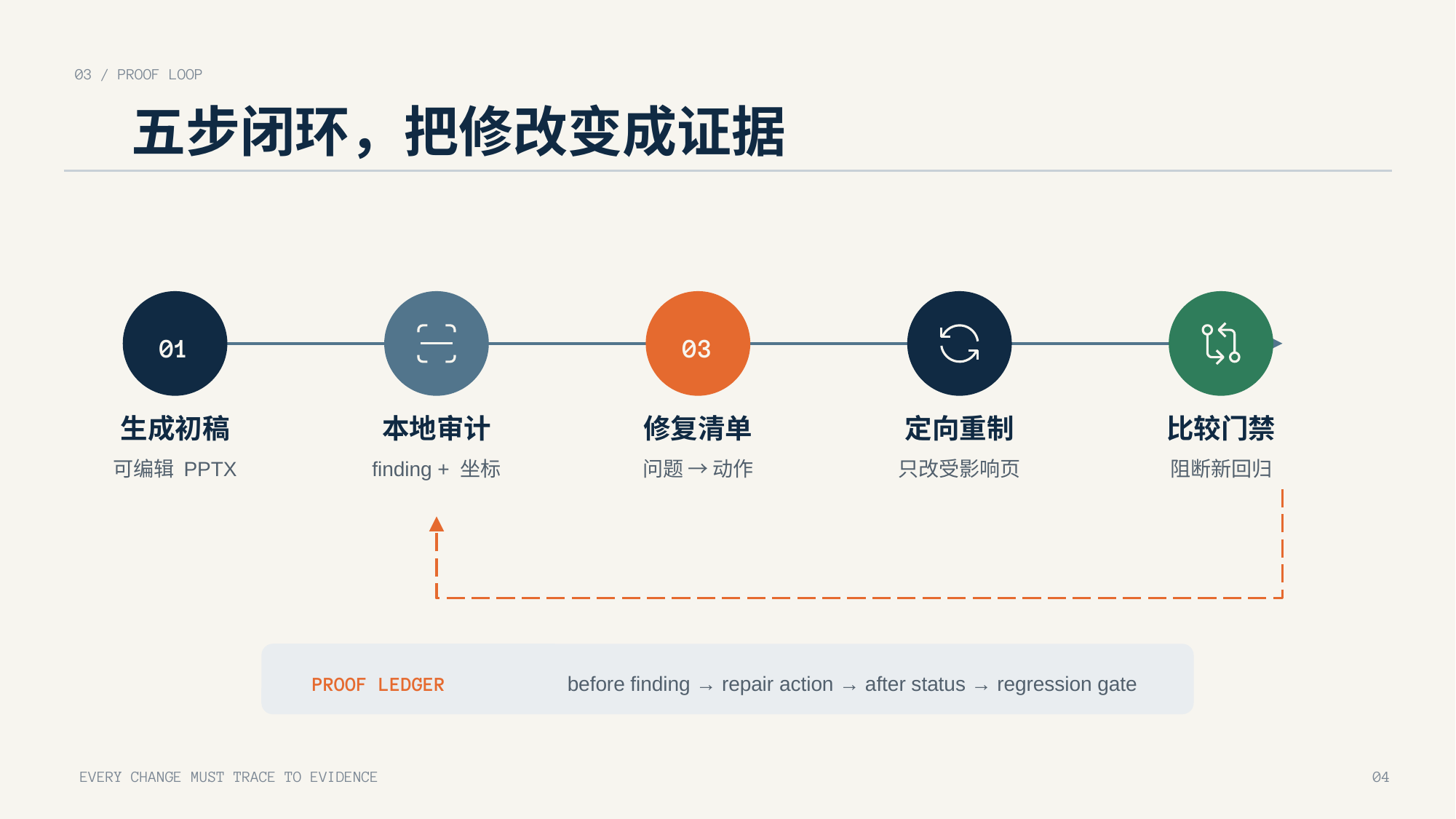

03 / PROOF LOOP
五步闭环，把修改变成证据

01
生成初稿
可编辑 PPTX

本地审计
finding + 坐标

03
修复清单
问题 → 动作

定向重制
只改受影响页

比较门禁
阻断新回归

PROOF LEDGER
before finding → repair action → after status → regression gate
EVERY CHANGE MUST TRACE TO EVIDENCE
04